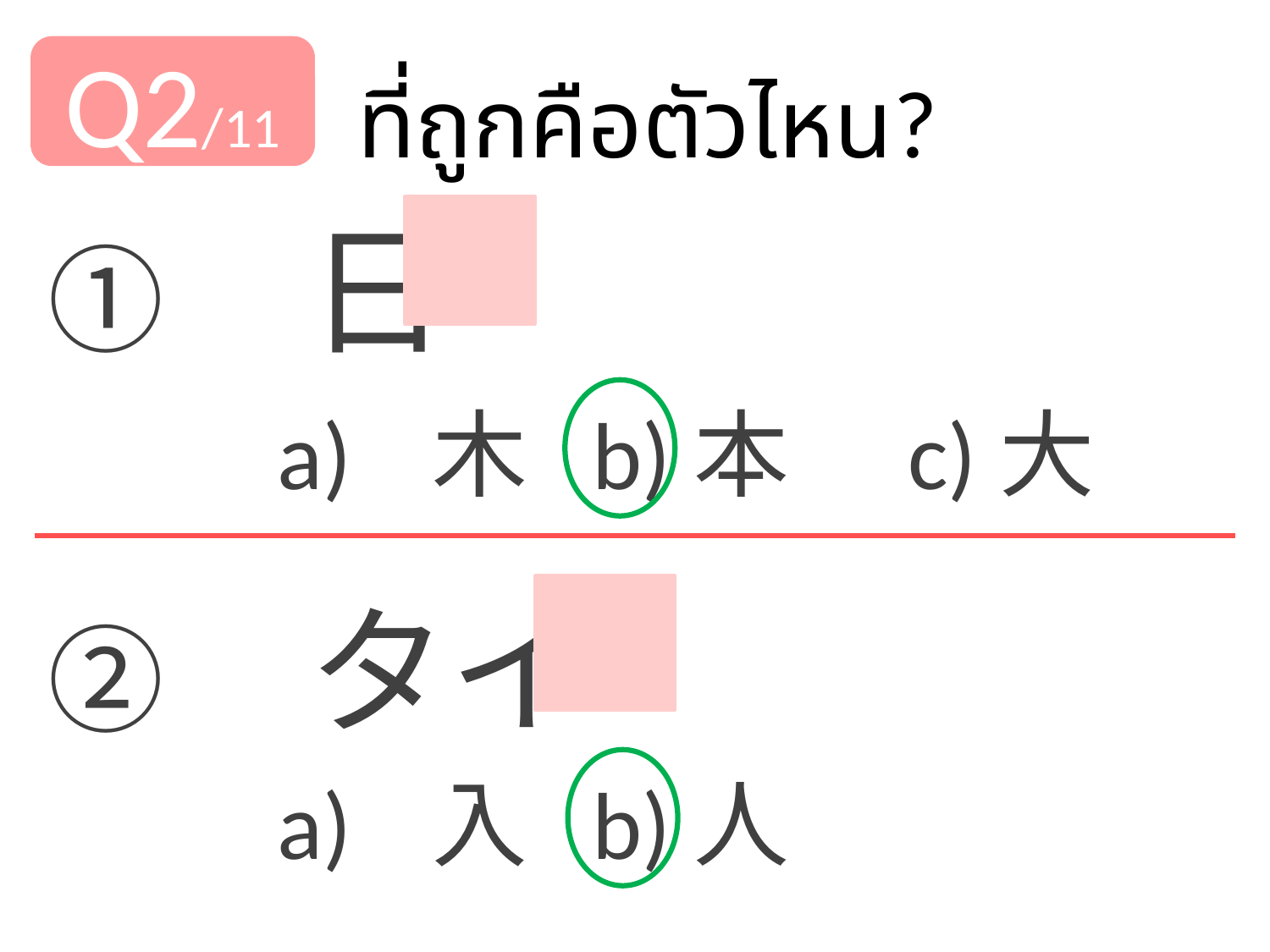

Q2/11
ที่ถูกคือตัวไหน?
①　日

a) 木  b)本　c)大
②　タイ

a) 入  b)人